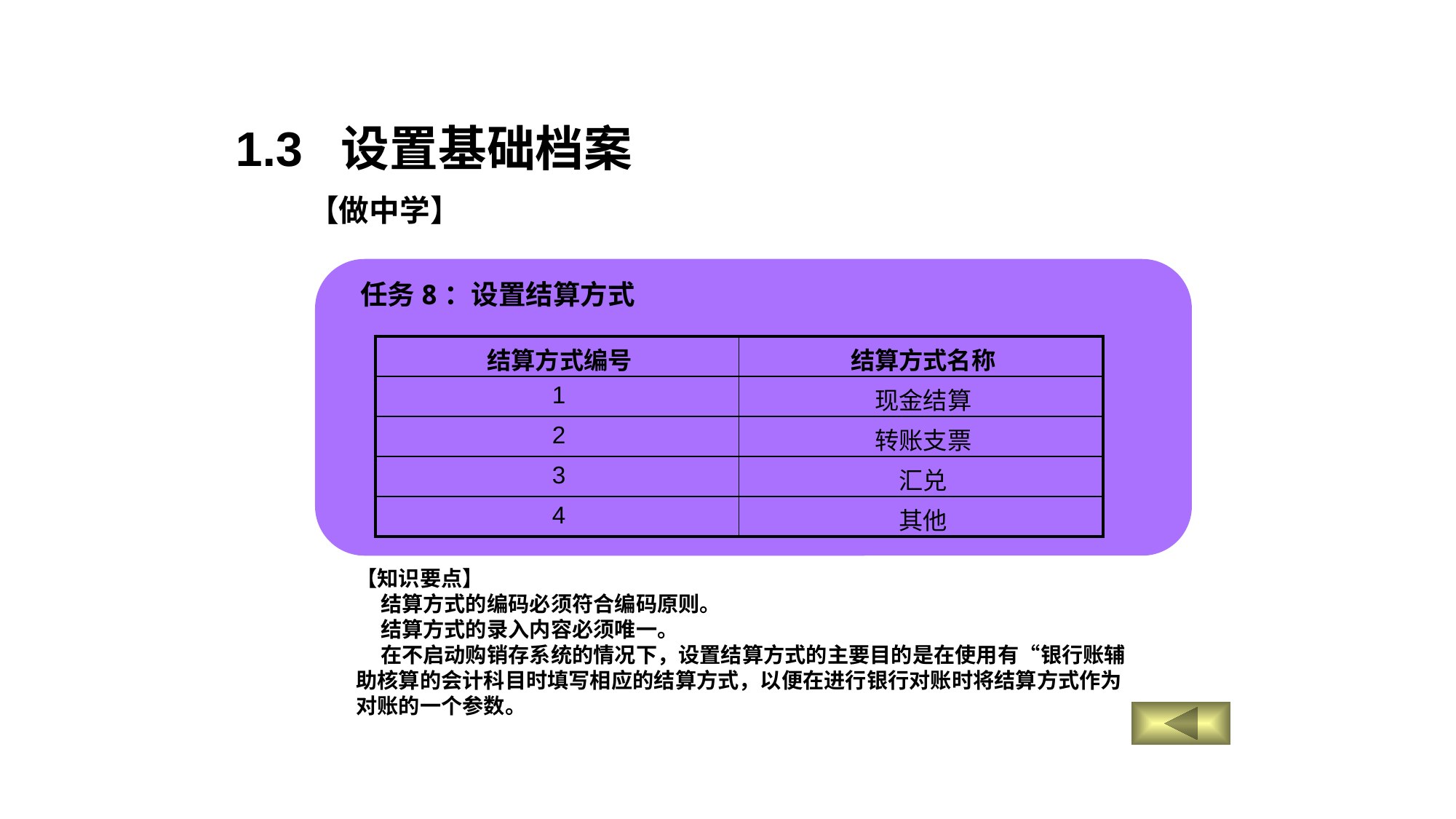

1.3  设置基础档案
【做中学】

任务8：设置结算方式
| 结算方式编号 | 结算方式名称 |
| --- | --- |
| 1 | 现金结算 |
| 2 | 转账支票 |
| 3 | 汇兑 |
| 4 | 其他 |
【知识要点】
    结算方式的编码必须符合编码原则。
    结算方式的录入内容必须唯一。
    在不启动购销存系统的情况下，设置结算方式的主要目的是在使用有“银行账辅助核算的会计科目时填写相应的结算方式，以便在进行银行对账时将结算方式作为对账的一个参数。